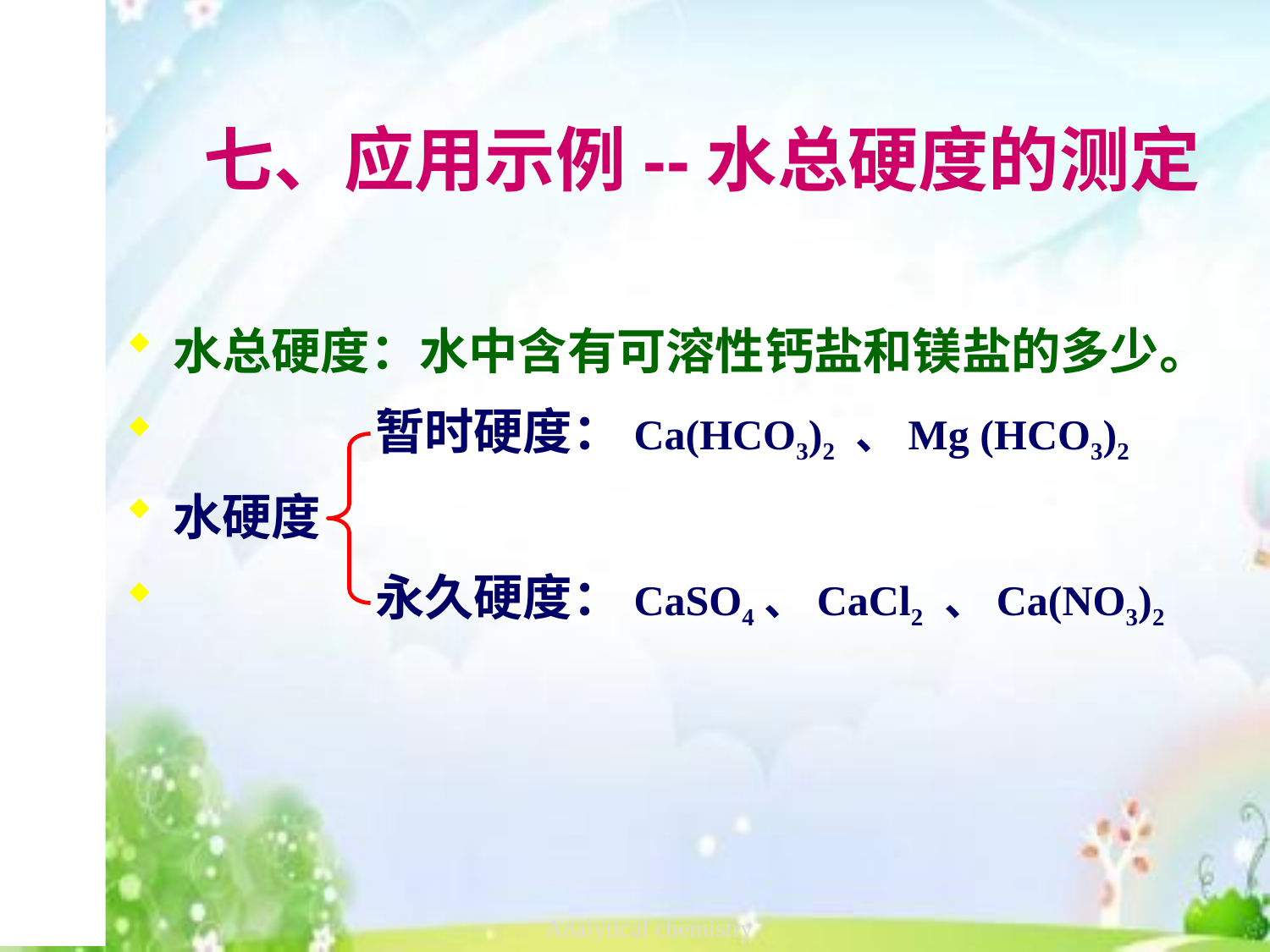

# 七、应用示例--水总硬度的测定
水总硬度：水中含有可溶性钙盐和镁盐的多少。
                 暂时硬度：Ca(HCO3)2 、Mg (HCO3)2
水硬度
                 永久硬度：CaSO4、CaCl2 、Ca(NO3)2

Analytical chemistry
16